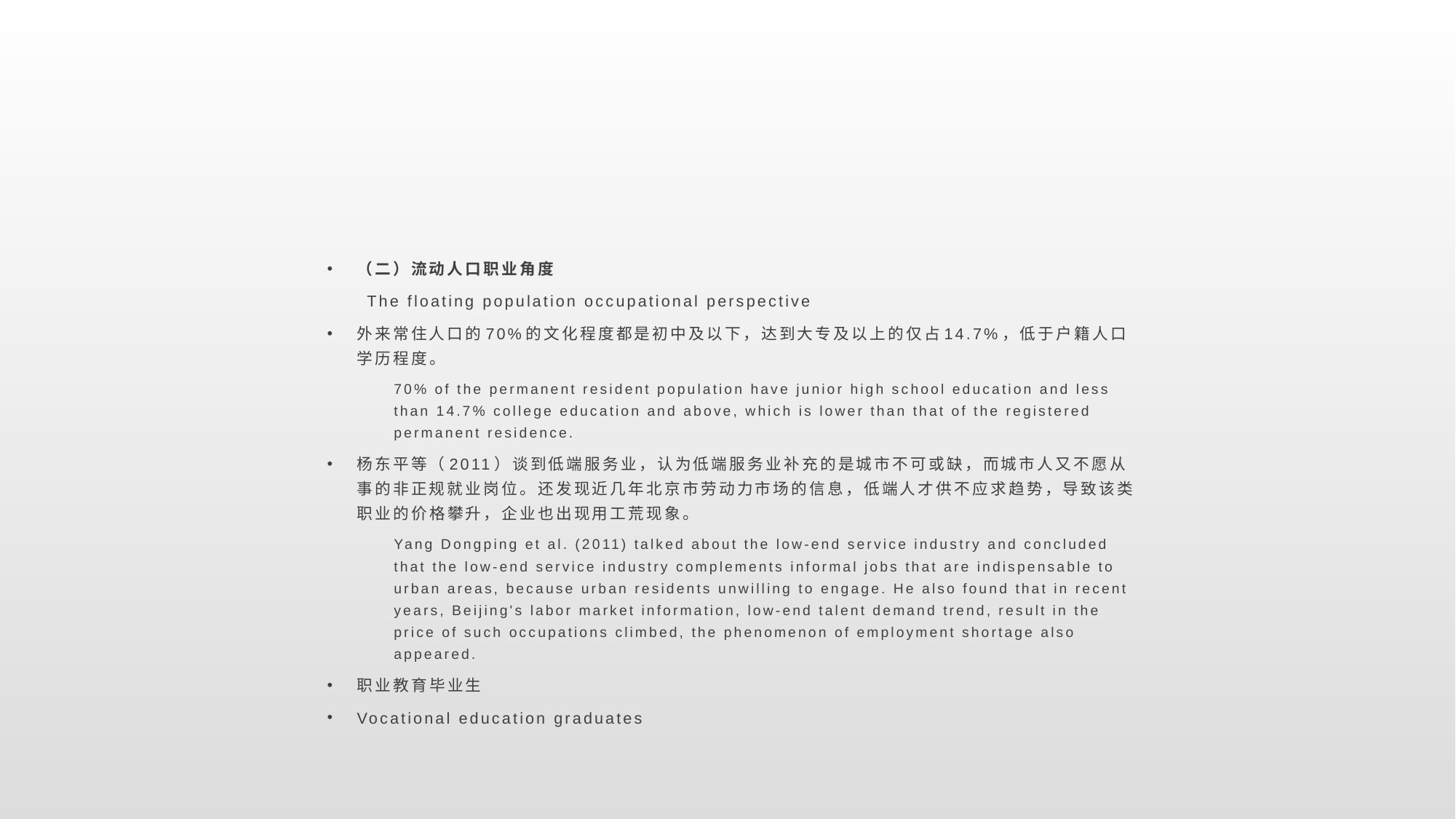

#
（二）流动人口职业角度
      The floating population occupational perspective
外来常住人口的70%的文化程度都是初中及以下，达到大专及以上的仅占14.7%，低于户籍人口学历程度。
70% of the permanent resident population have junior high school education and less than 14.7% college education and above, which is lower than that of the registered permanent residence.
杨东平等（2011）谈到低端服务业，认为低端服务业补充的是城市不可或缺，而城市人又不愿从事的非正规就业岗位。还发现近几年北京市劳动力市场的信息，低端人才供不应求趋势，导致该类职业的价格攀升，企业也出现用工荒现象。
Yang Dongping et al. (2011) talked about the low-end service industry and concluded that the low-end service industry complements informal jobs that are indispensable to urban areas, because urban residents unwilling to engage. He also found that in recent years, Beijing's labor market information, low-end talent demand trend, result in the price of such occupations climbed, the phenomenon of employment shortage also appeared.
职业教育毕业生
Vocational education graduates